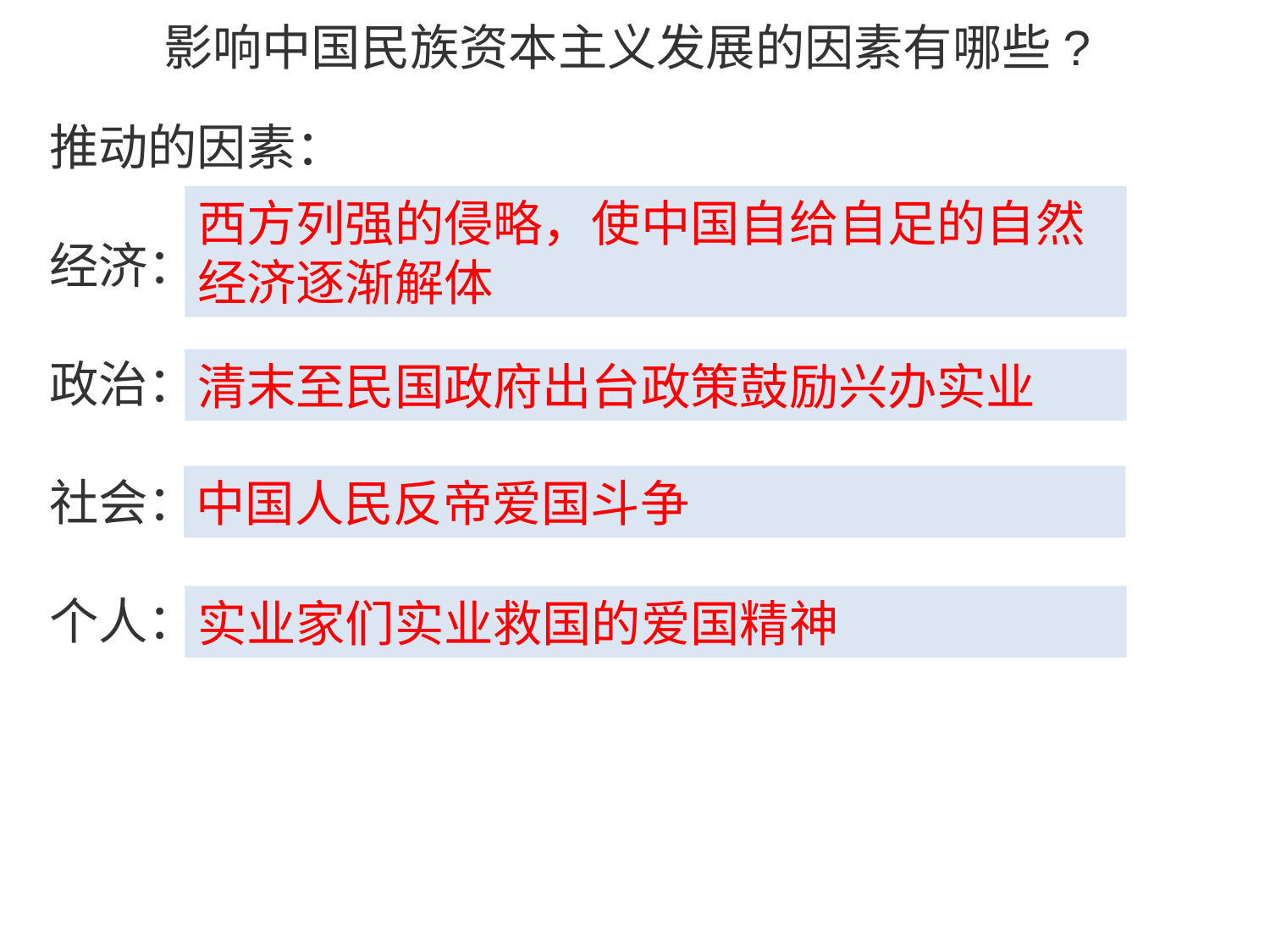

影响中国民族资本主义发展的因素有哪些?
推动的因素：

经济：

政治：

社会：

个人：
西方列强的侵略，使中国自给自足的自然经济逐渐解体
清末至民国政府出台政策鼓励兴办实业
中国人民反帝爱国斗争
实业家们实业救国的爱国精神